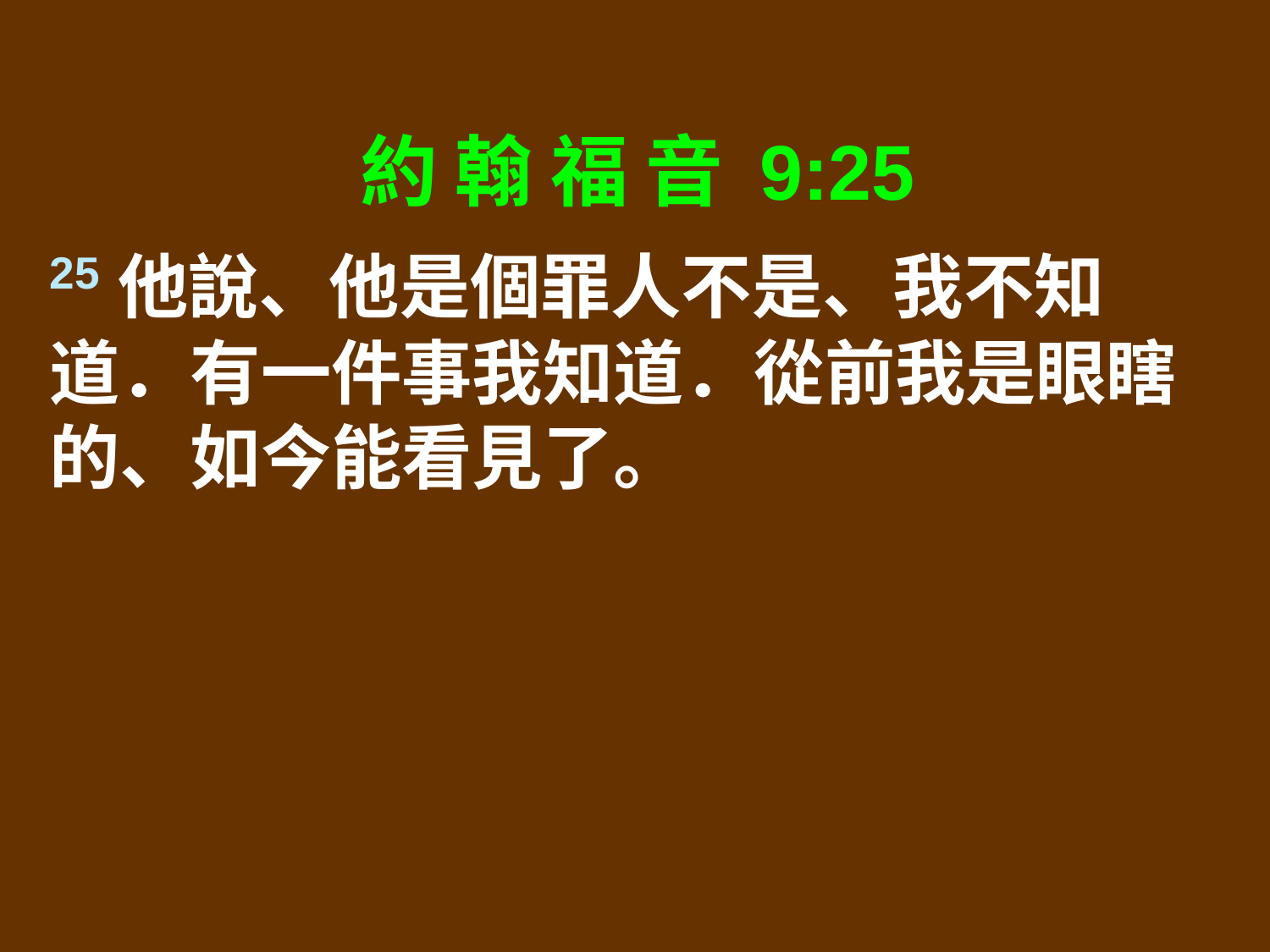

約 翰 福 音 9:25
25他說、他是個罪人不是、我不知道．有一件事我知道．從前我是眼瞎的、如今能看見了。